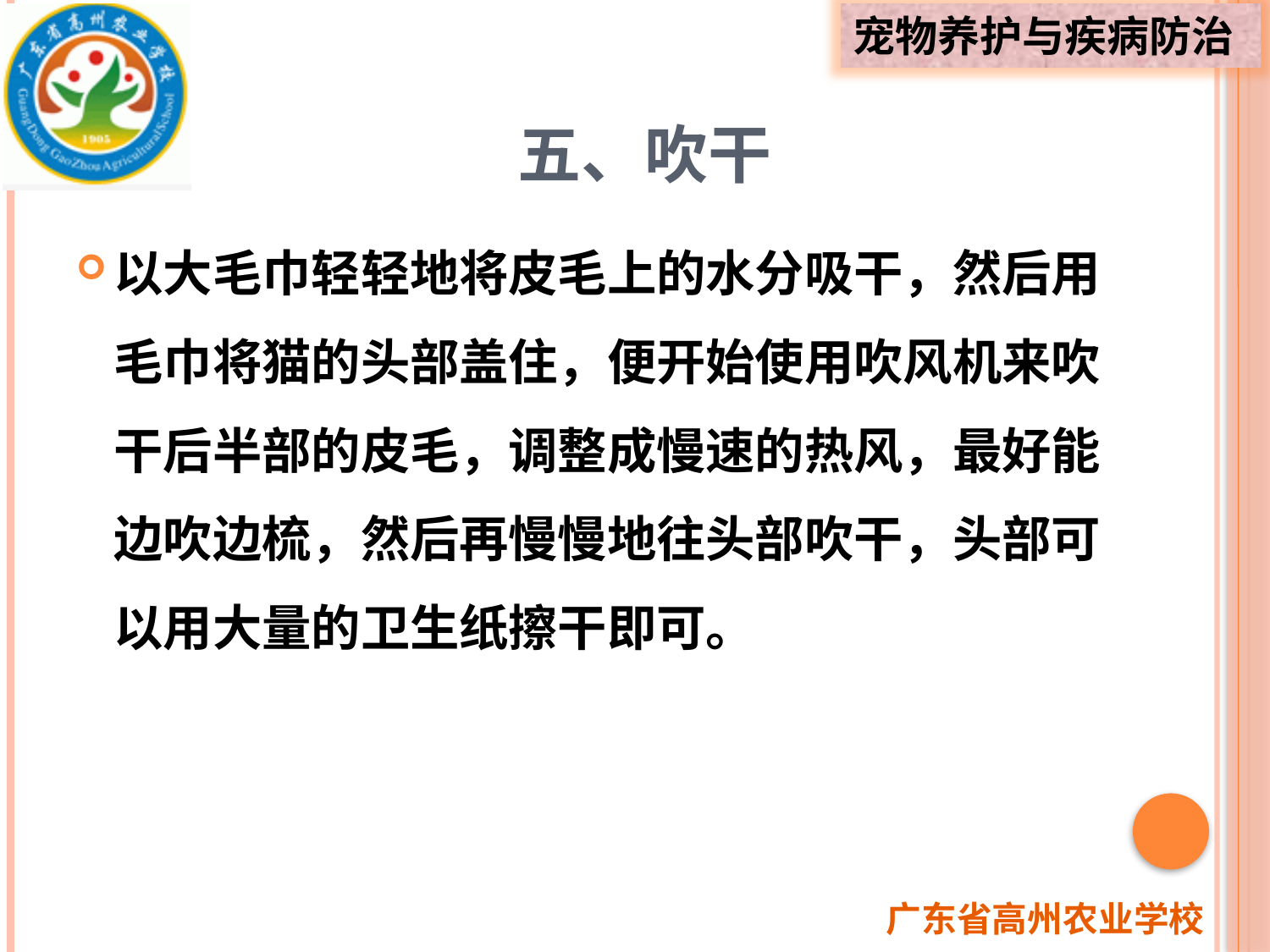

# 五、吹干
以大毛巾轻轻地将皮毛上的水分吸干，然后用毛巾将猫的头部盖住，便开始使用吹风机来吹干后半部的皮毛，调整成慢速的热风，最好能边吹边梳，然后再慢慢地往头部吹干，头部可以用大量的卫生纸擦干即可。